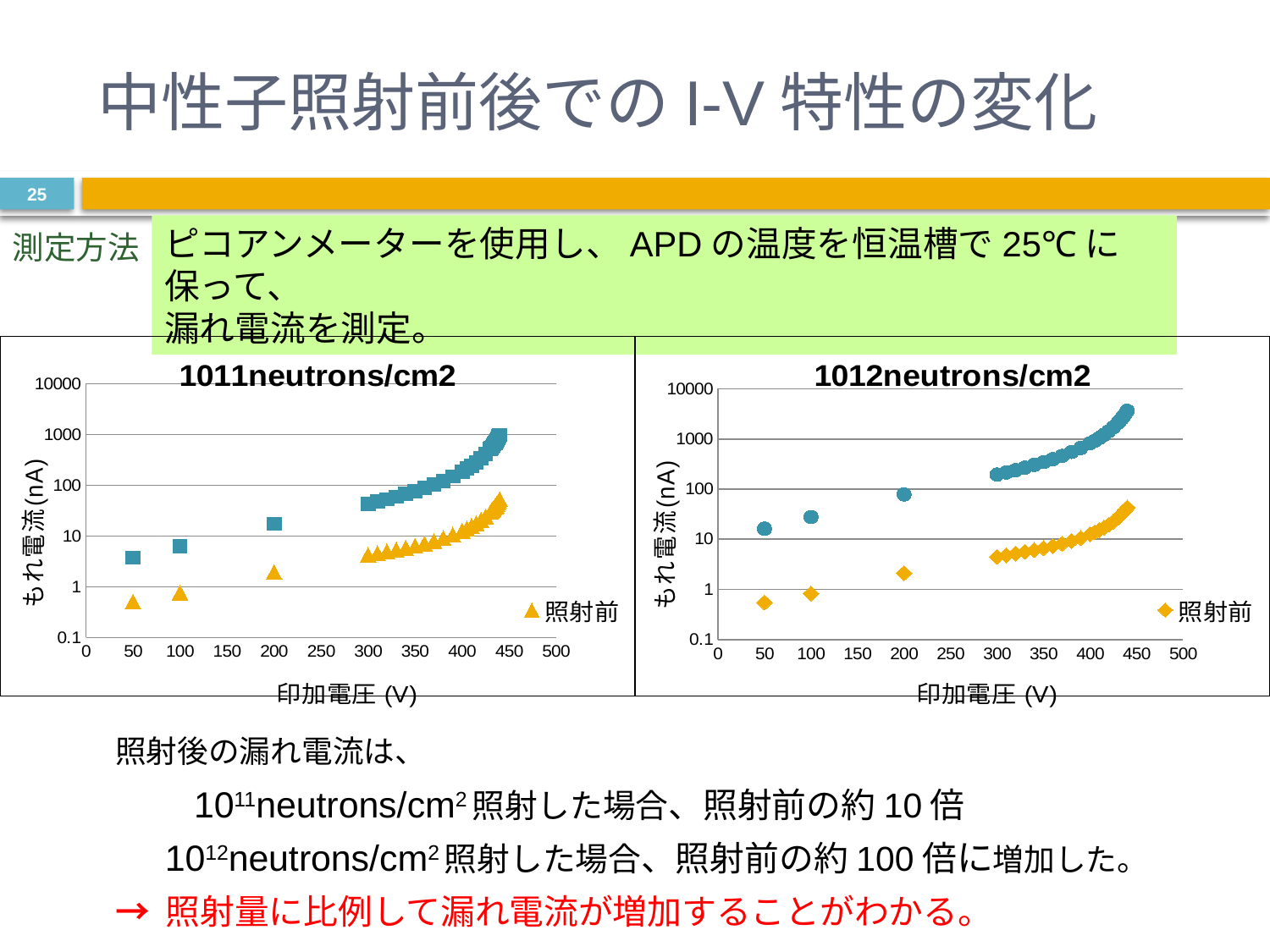

# 中性子照射前後でのI-V特性の変化
25
ピコアンメーターを使用し、APDの温度を恒温槽で25℃に保って、
漏れ電流を測定。
測定方法

### Chart: 1011neutrons/cm2

| Category |  |  |
|---|---|---|

### Chart: 1012neutrons/cm2

| Category |  |  |
|---|---|---|
照射後の漏れ電流は、
　　 1011neutrons/cm2照射した場合、照射前の約10倍
1012neutrons/cm2照射した場合、照射前の約100倍に増加した。
→ 照射量に比例して漏れ電流が増加することがわかる。